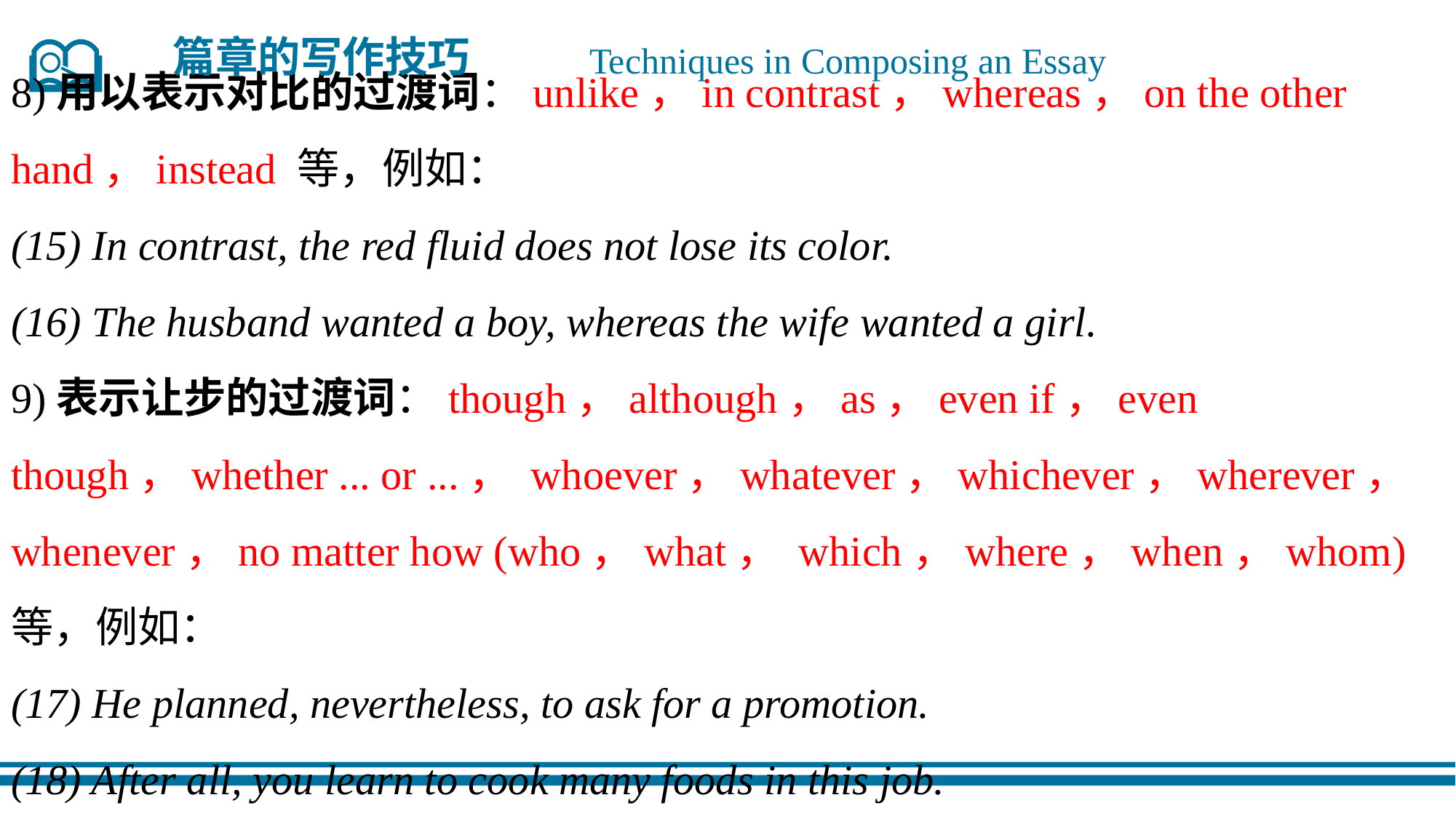

篇章的写作技巧
Techniques in Composing an Essay
8)用以表示对比的过渡词：unlike，in contrast，whereas，on the other hand，instead 等，例如：
(15) In contrast, the red fluid does not lose its color.
(16) The husband wanted a boy, whereas the wife wanted a girl.
9)表示让步的过渡词：though，although，as，even if，even though，whether ... or ...， whoever，whatever，whichever，wherever，whenever，no matter how (who，what， which，where，when，whom)等，例如：
(17) He planned, nevertheless, to ask for a promotion.
(18) After all, you learn to cook many foods in this job.